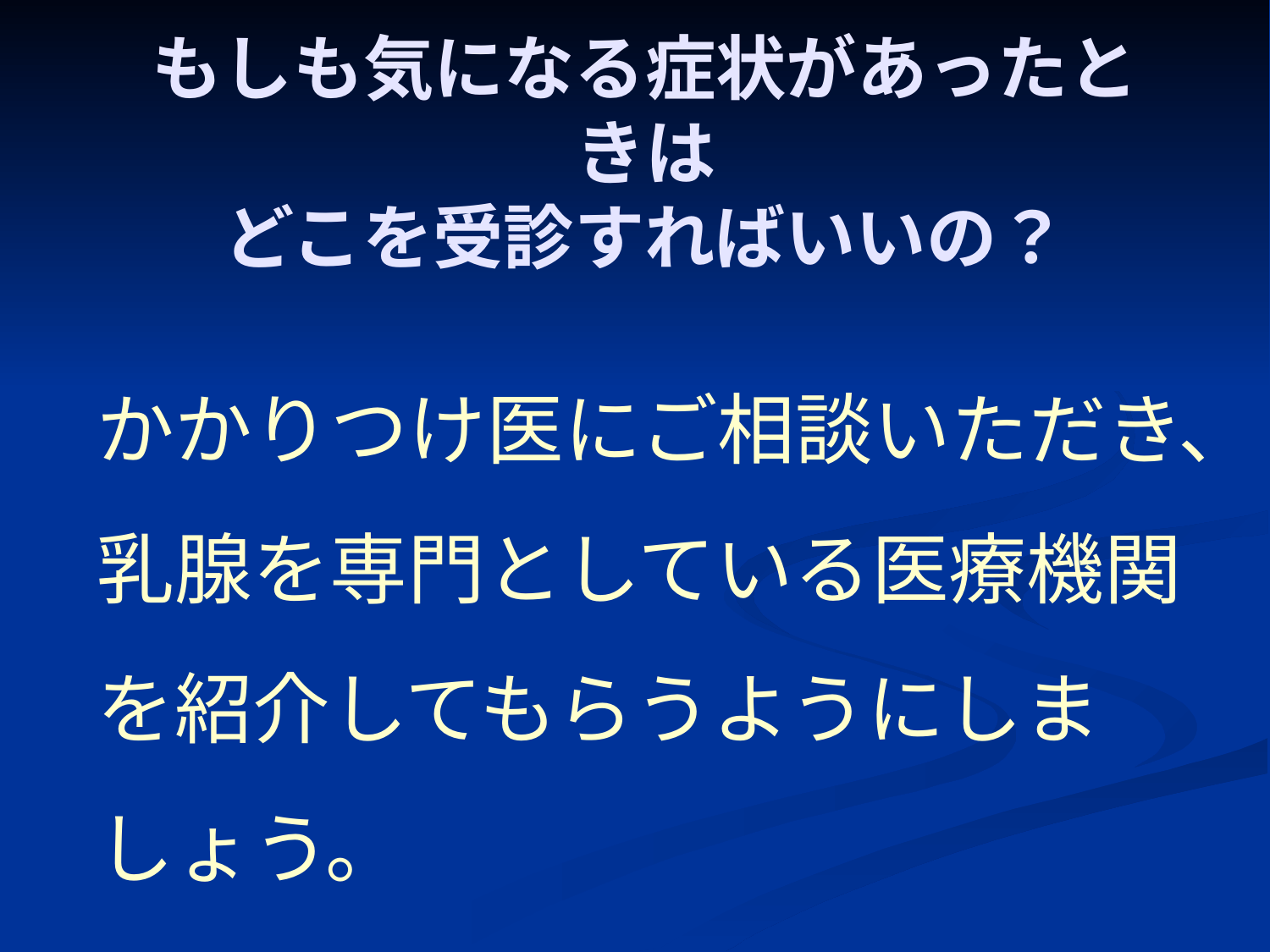

# もしも気になる症状があったときは どこを受診すればいいの？
かかりつけ医にご相談いただき、乳腺を専門としている医療機関を紹介してもらうようにしましょう。